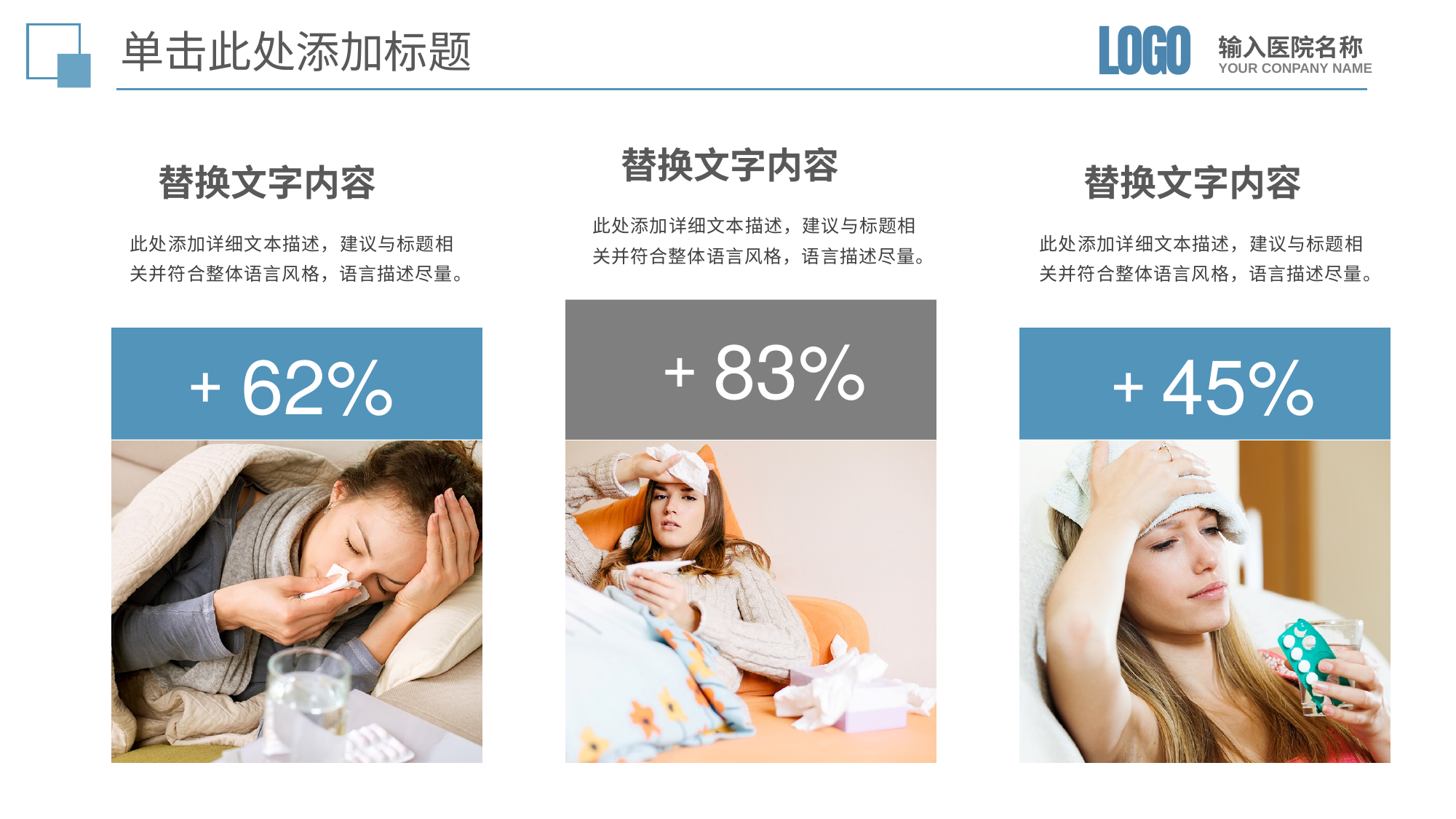

LOGO
输入医院名称
YOUR CONPANY NAME

单击此处添加标题
替换文字内容
替换文字内容
替换文字内容
此处添加详细文本描述，建议与标题相关并符合整体语言风格，语言描述尽量。
此处添加详细文本描述，建议与标题相关并符合整体语言风格，语言描述尽量。
此处添加详细文本描述，建议与标题相关并符合整体语言风格，语言描述尽量。

83%

62%

45%